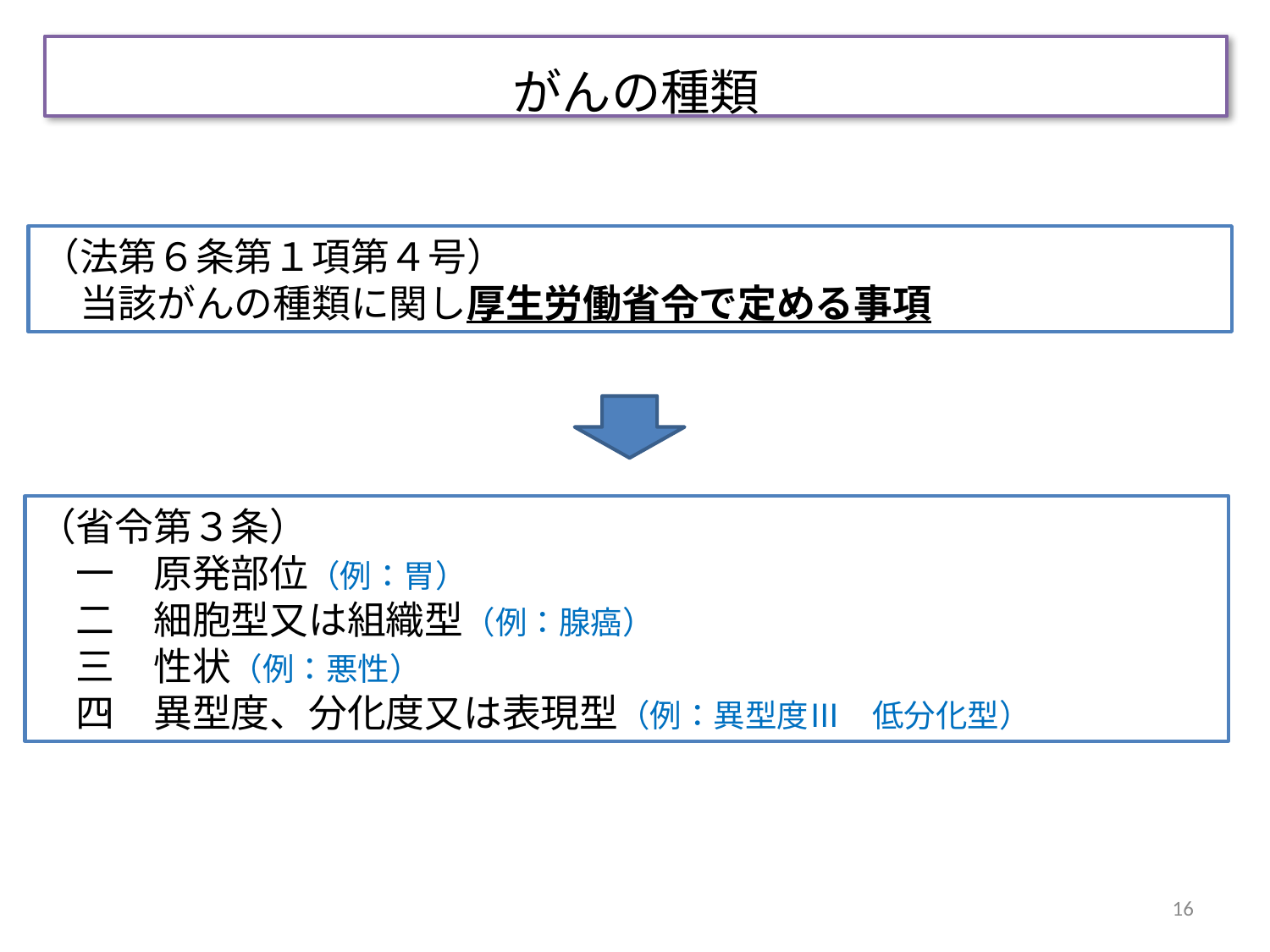

がんの種類
（法第６条第１項第４号）
　当該がんの種類に関し厚生労働省令で定める事項

（省令第３条）
　一　原発部位（例：胃）
　二　細胞型又は組織型（例：腺癌）
　三　性状（例：悪性）
　四　異型度、分化度又は表現型（例：異型度Ⅲ　低分化型）
16